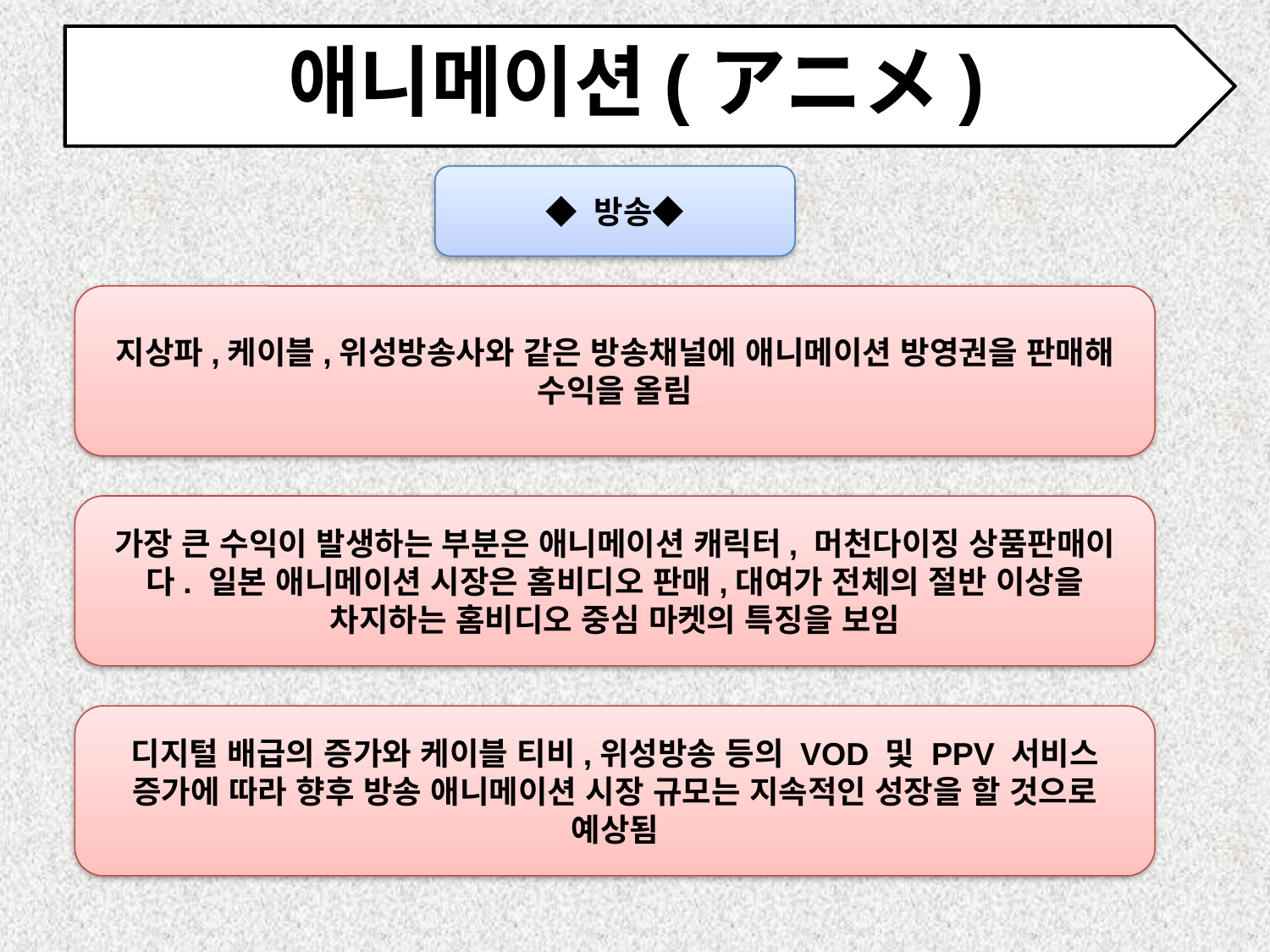

# 애니메이션(アニメ)

◆ 방송◆
지상파,케이블,위성방송사와 같은 방송채널에 애니메이션 방영권을 판매해 수익을 올림
가장 큰 수익이 발생하는 부분은 애니메이션 캐릭터, 머천다이징 상품판매이다. 일본 애니메이션 시장은 홈비디오 판매,대여가 전체의 절반 이상을 차지하는 홈비디오 중심 마켓의 특징을 보임
디지털 배급의 증가와 케이블 티비,위성방송 등의 VOD 및 PPV 서비스 증가에 따라 향후 방송 애니메이션 시장 규모는 지속적인 성장을 할 것으로 예상됨